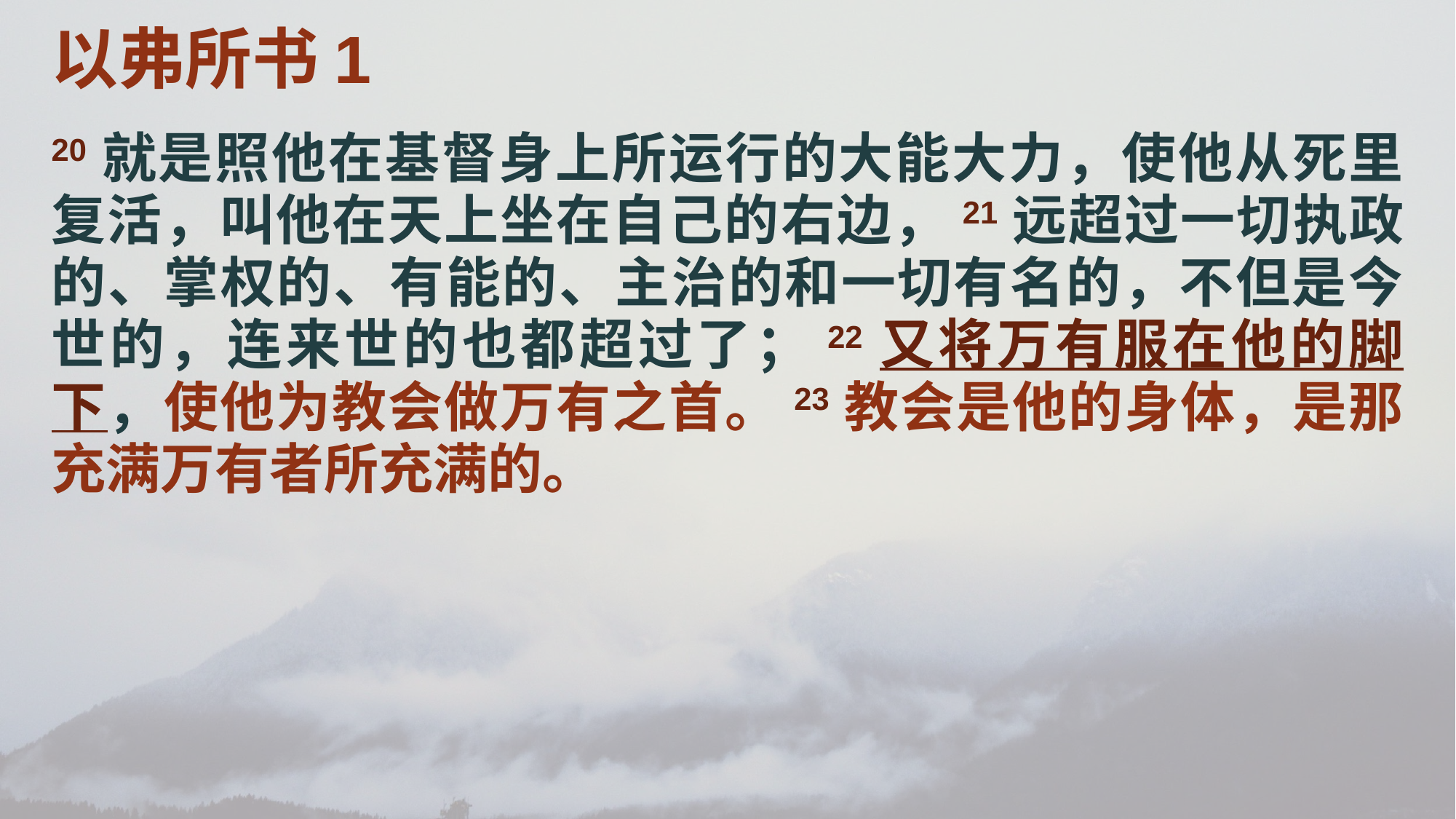

以弗所书1
20就是照他在基督身上所运行的大能大力，使他从死里复活，叫他在天上坐在自己的右边，21远超过一切执政的、掌权的、有能的、主治的和一切有名的，不但是今世的，连来世的也都超过了；22又将万有服在他的脚下，使他为教会做万有之首。23教会是他的身体，是那充满万有者所充满的。